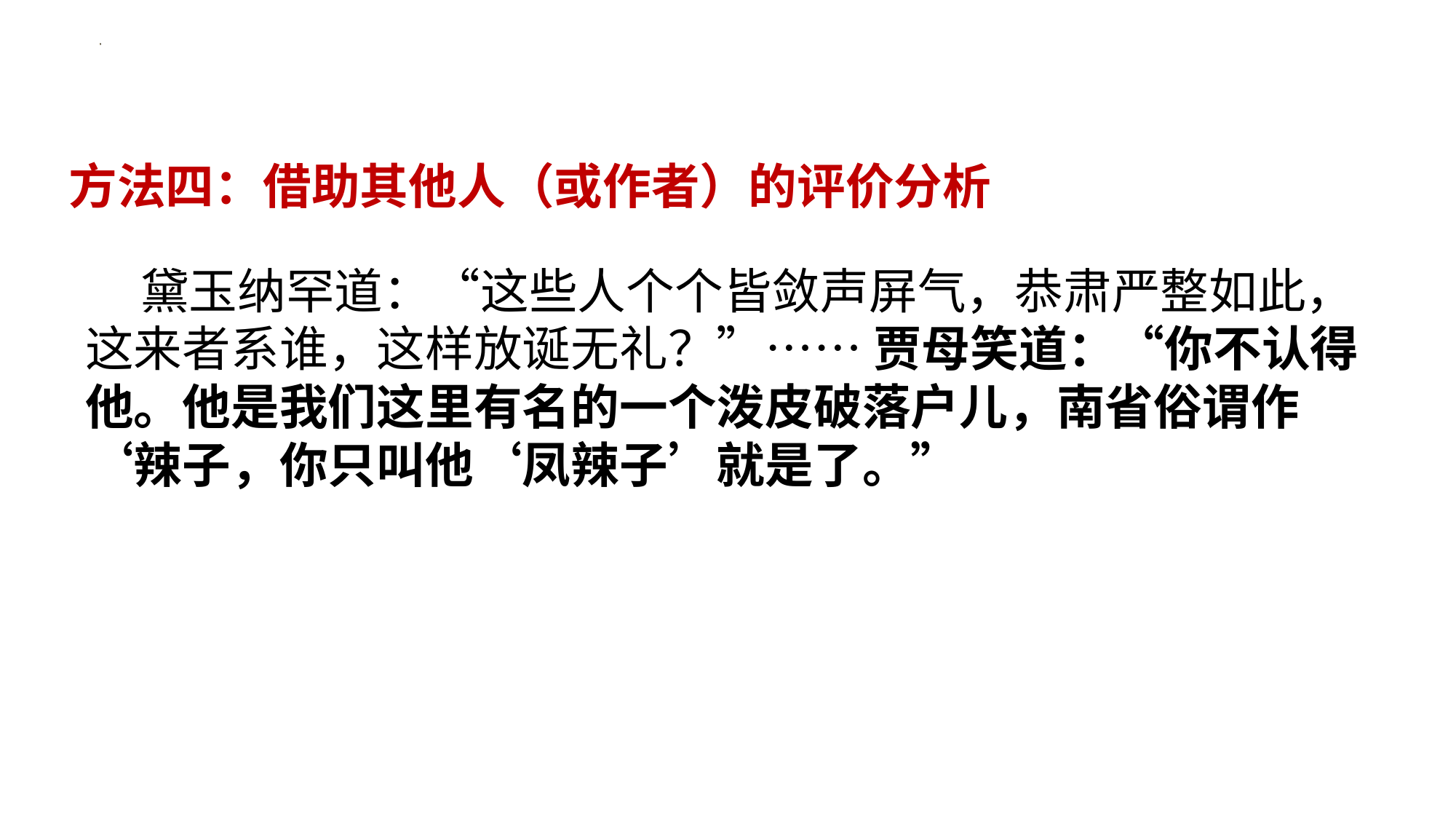

方法四：借助其他人（或作者）的评价分析
    黛玉纳罕道：“这些人个个皆敛声屏气，恭肃严整如此，这来者系谁，这样放诞无礼？”…… 贾母笑道：“你不认得他。他是我们这里有名的一个泼皮破落户儿，南省俗谓作‘辣子，你只叫他‘凤辣子’就是了。”